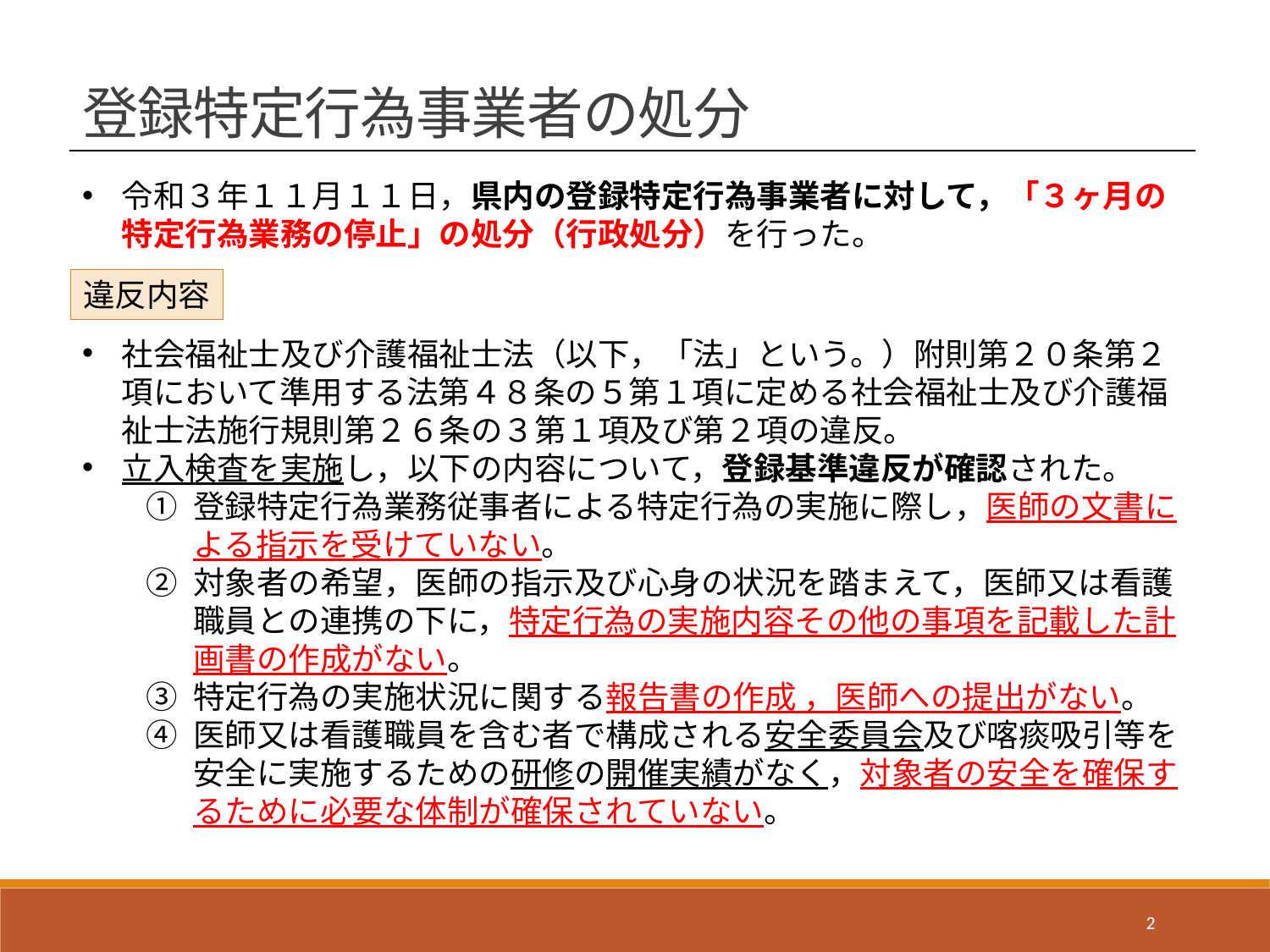

登録特定行為事業者の処分
令和３年１１月１１日，県内の登録特定行為事業者に対して，「３ヶ月の特定行為業務の停止」の処分（行政処分）を行った。
違反内容
社会福祉士及び介護福祉士法（以下，「法」という。）附則第２０条第２項において準用する法第４８条の５第１項に定める社会福祉士及び介護福祉士法施行規則第２６条の３第１項及び第２項の違反。
立入検査を実施し，以下の内容について，登録基準違反が確認された。
登録特定行為業務従事者による特定行為の実施に際し，医師の文書による指示を受けていない。
対象者の希望，医師の指示及び心身の状況を踏まえて，医師又は看護職員との連携の下に，特定行為の実施内容その他の事項を記載した計画書の作成がない。
特定行為の実施状況に関する報告書の作成 ，医師への提出がない。
医師又は看護職員を含む者で構成される安全委員会及び喀痰吸引等を安全に実施するための研修の開催実績がなく，対象者の安全を確保するために必要な体制が確保されていない。
2